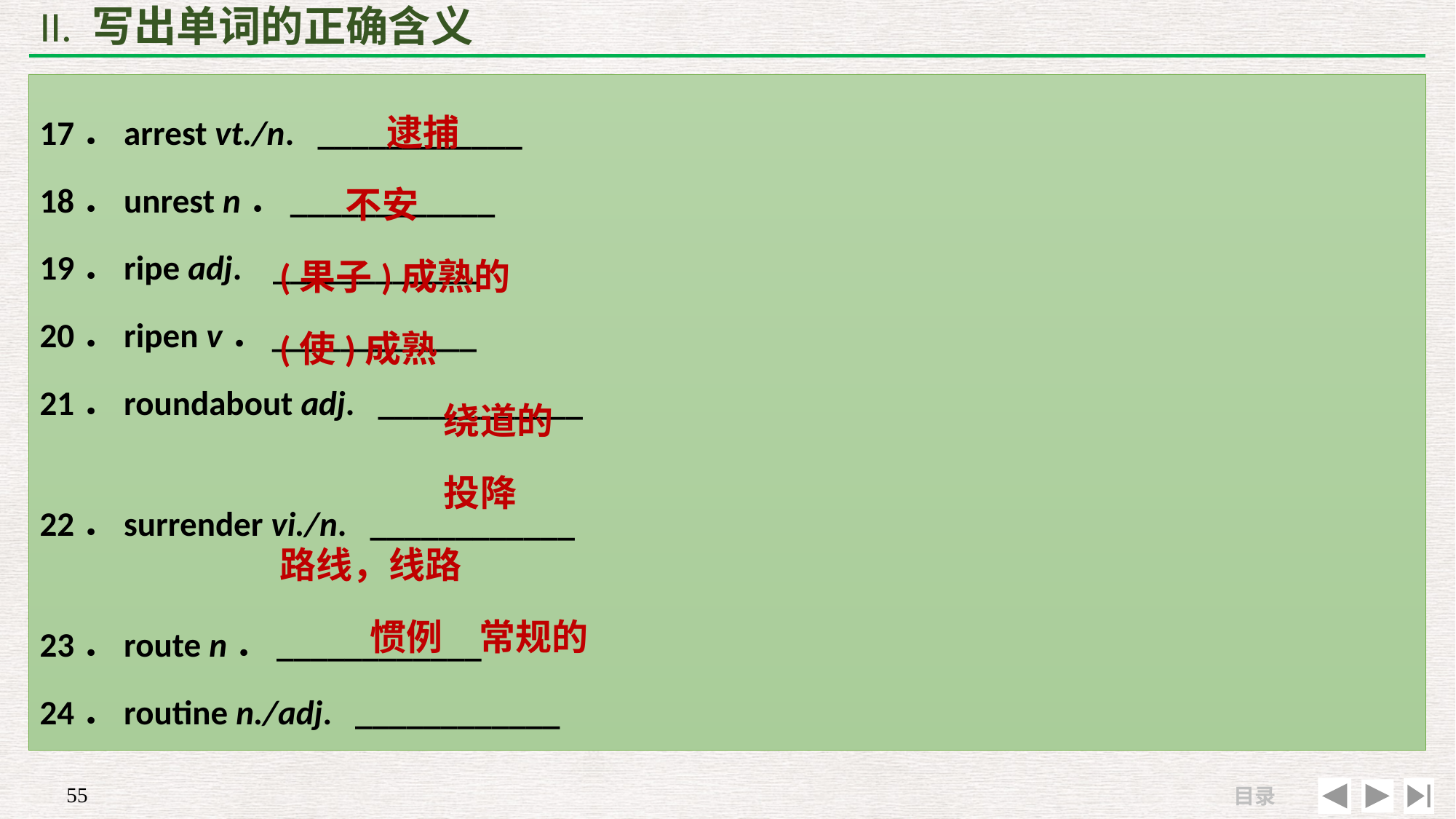

# II. 写出单词的正确含义

            逮捕
       不安
(果子)成熟的
(使)成熟
                   绕道的
                   投降
路线，线路
          惯例　常规的
17．arrest vt./n.   ____________
18．unrest n．____________
19．ripe adj.    ____________
20．ripen v．____________
21．roundabout adj.   ____________
22．surrender vi./n.   ____________
23．route n．____________
24．routine n./adj.   ____________